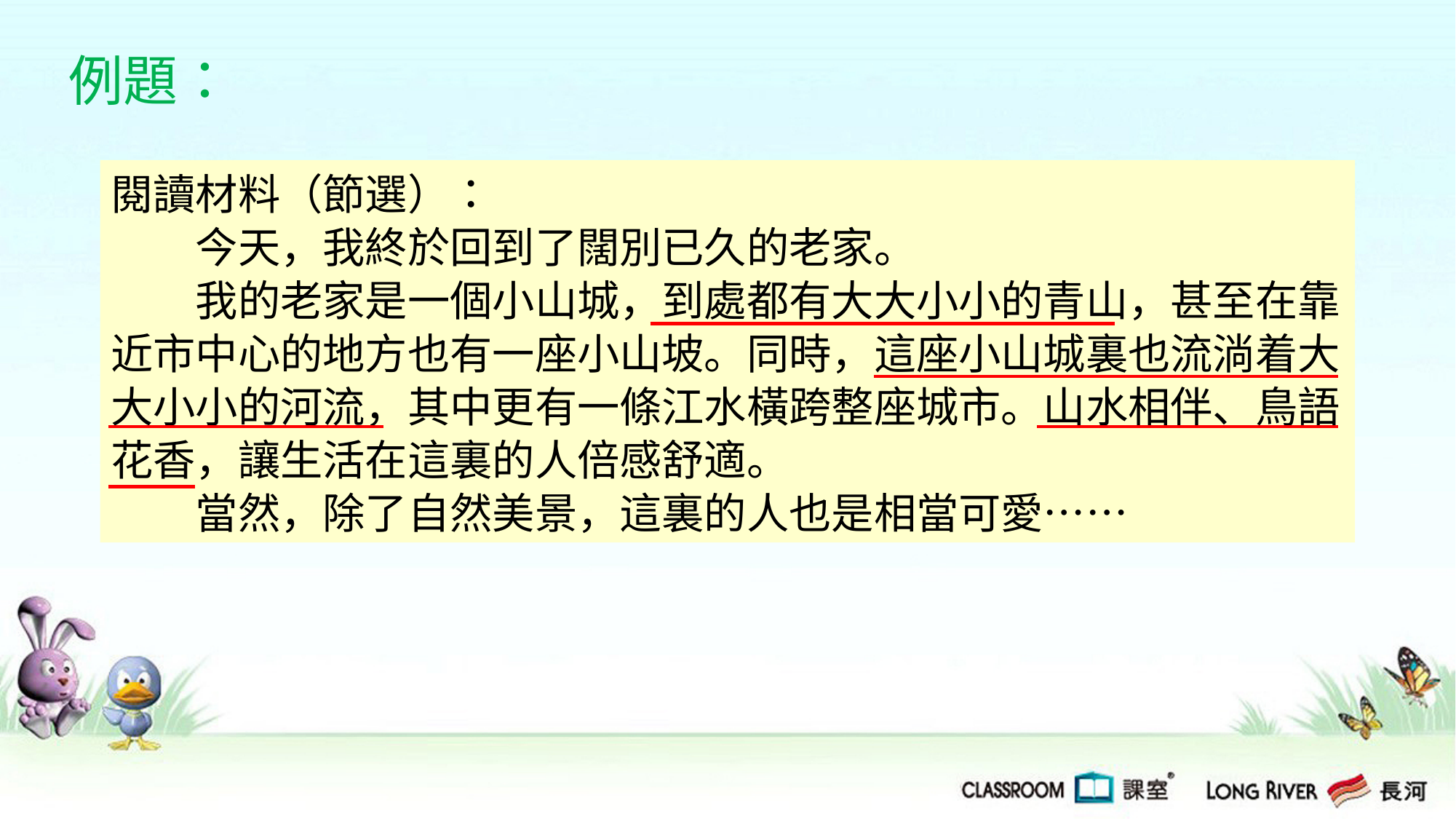

例題：
閱讀材料（節選）：
　　今天，我終於回到了闊別已久的老家。
　　我的老家是一個小山城，到處都有大大小小的青山，甚至在靠近市中心的地方也有一座小山坡。同時，這座小山城裏也流淌着大大小小的河流，其中更有一條江水橫跨整座城市。山水相伴、鳥語花香，讓生活在這裏的人倍感舒適。
　　當然，除了自然美景，這裏的人也是相當可愛……